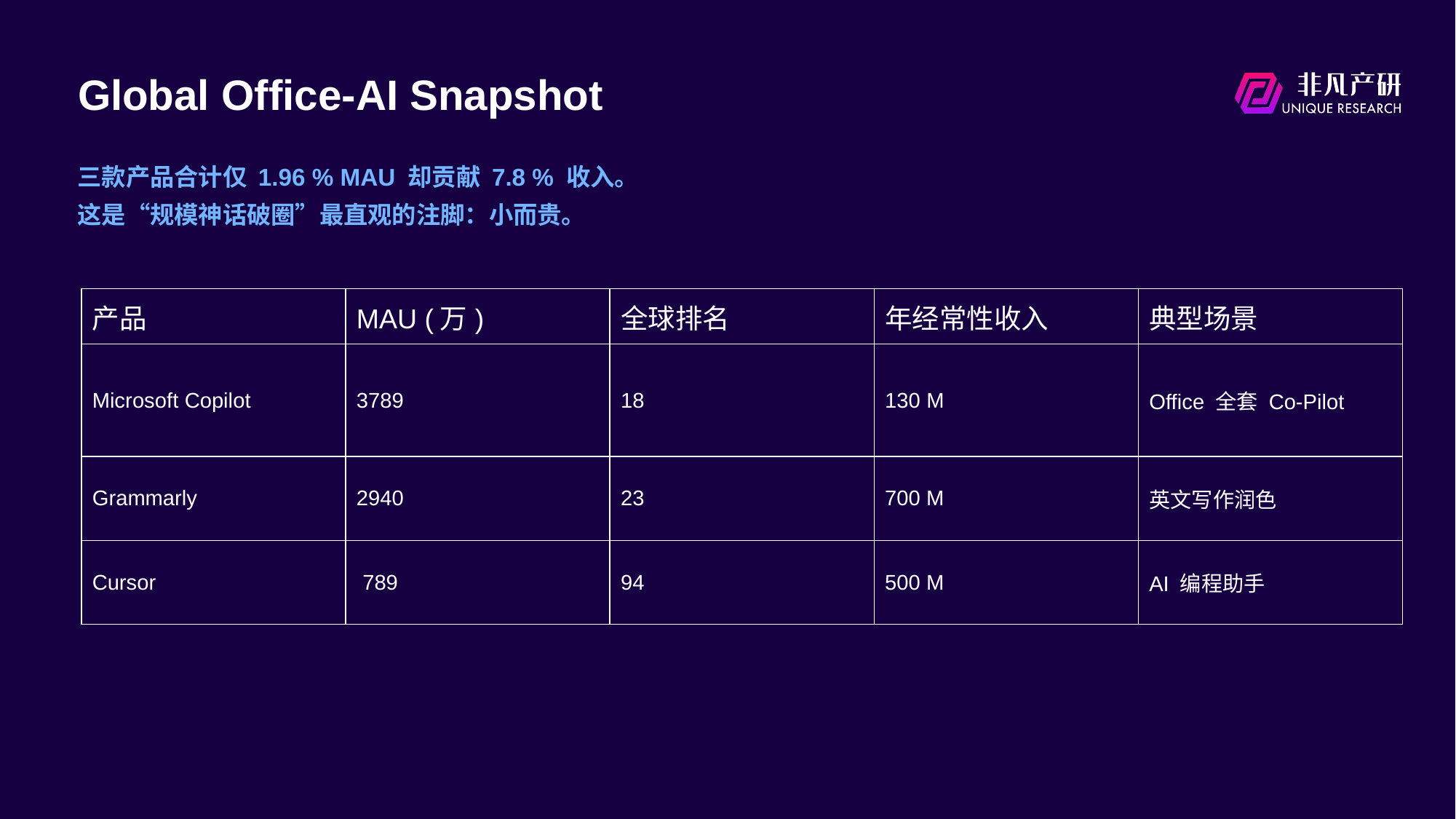

# Global Office-AI Snapshot
三款产品合计仅 1.96 % MAU 却贡献 7.8 % 收入。
这是“规模神话破圈”最直观的注脚：小而贵。
| 产品 | MAU (万) | 全球排名 | 年经常性收入 | 典型场景 |
| --- | --- | --- | --- | --- |
| Microsoft Copilot | 3789 | 18 | 130 M | Office 全套 Co-Pilot |
| Grammarly | 2940 | 23 | 700 M | 英文写作润色 |
| Cursor | 789 | 94 | 500 M | AI 编程助手 |